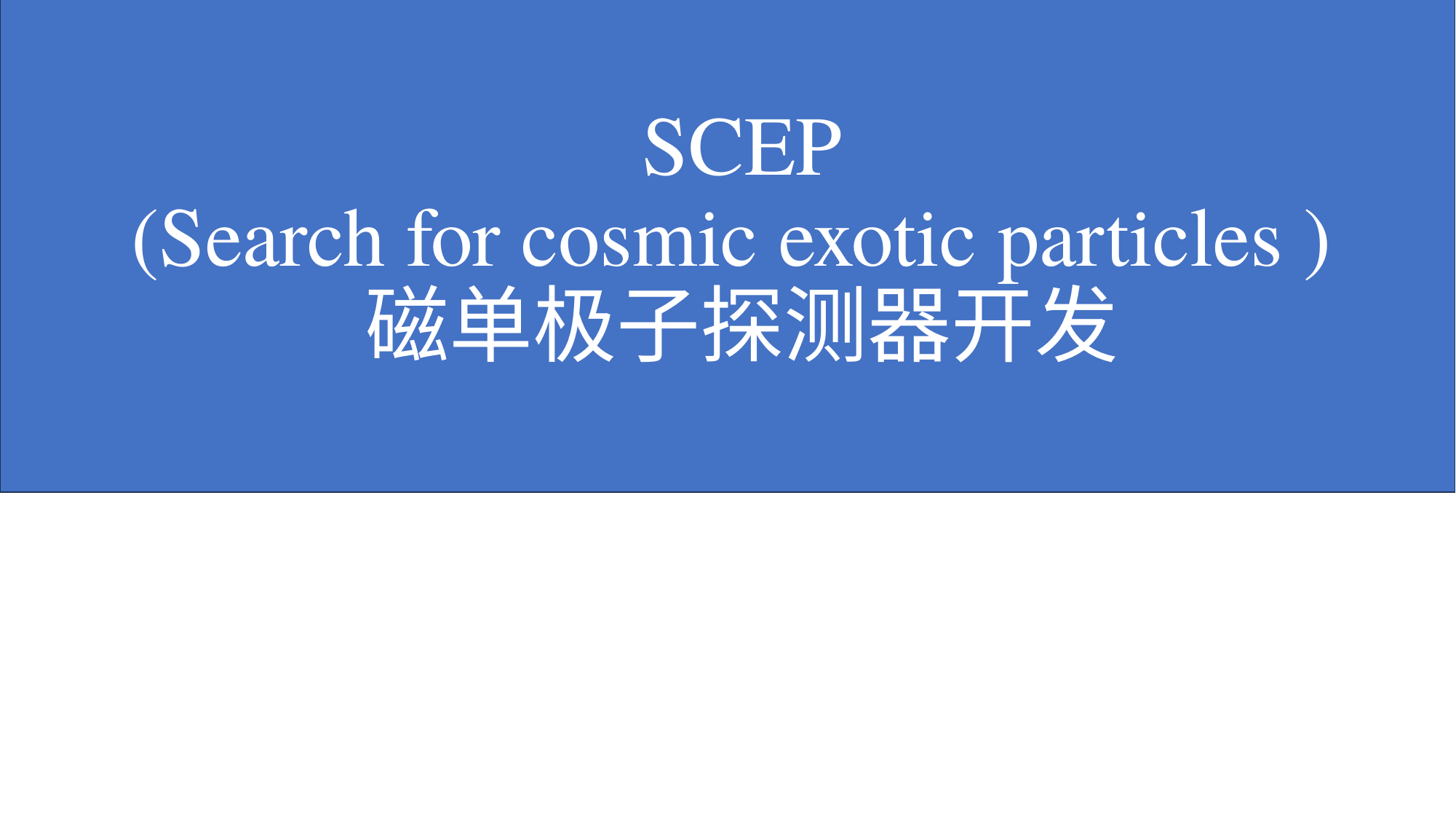

# SCEP (Search for cosmic exotic particles ) 磁单极子探测器开发